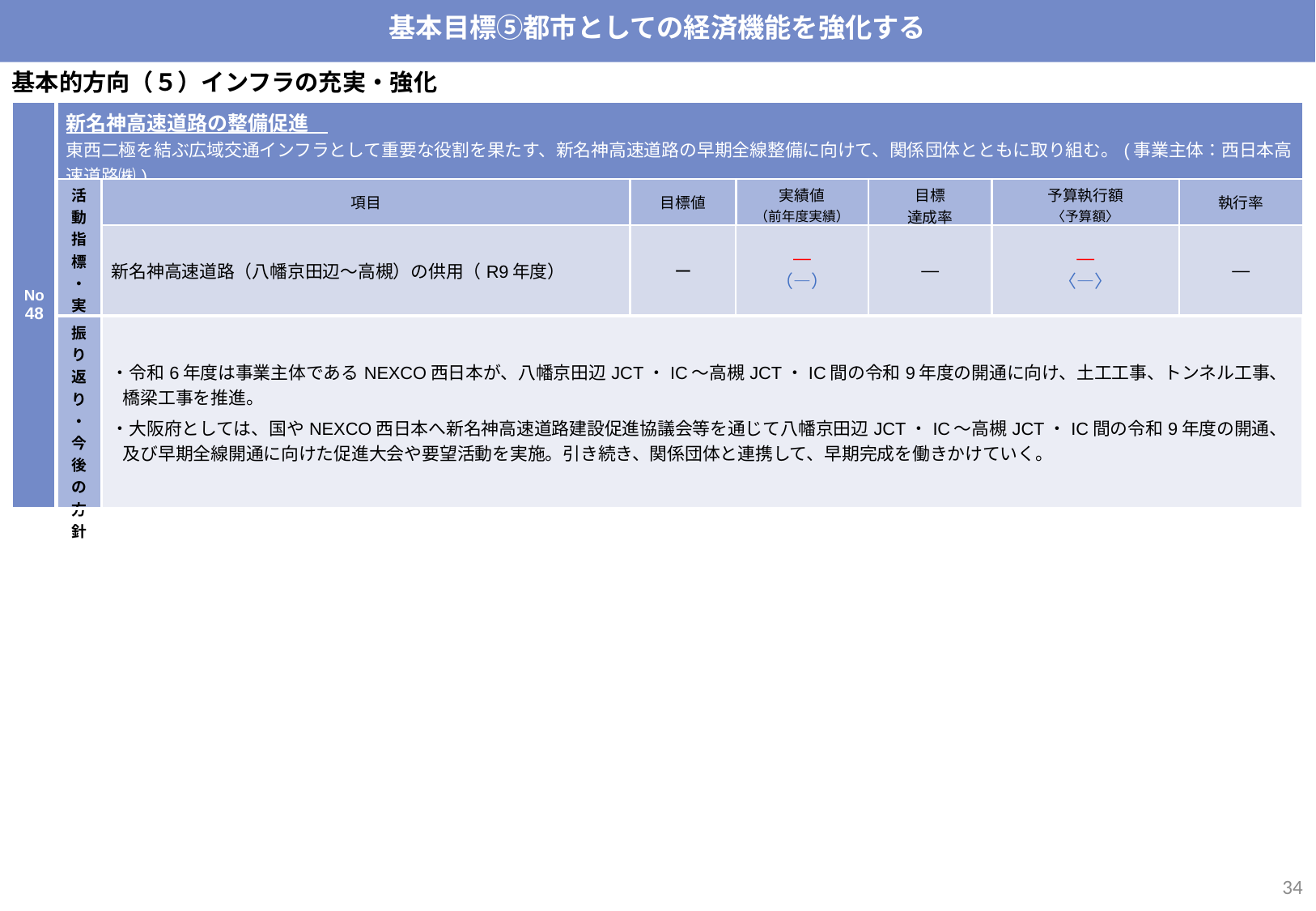

基本目標⑤都市としての経済機能を強化する
基本的方向（５）インフラの充実・強化
| No48 | 新名神高速道路の整備促進　 東西二極を結ぶ広域交通インフラとして重要な役割を果たす、新名神高速道路の早期全線整備に向けて、関係団体とともに取り組む。(事業主体：西日本高速道路㈱) |  |  |  |  | 東西二極を結ぶ広域交通インフラとして重要な役割を果たす、新名神高速道路の早期全線整備に向けて、関係団体とともに取り組む。(事業主体：西日本高速道路㈱) |  |
| --- | --- | --- | --- | --- | --- | --- | --- |
|  | 活動指標・ 実績 | 項目 | 目標値 | 実績値 （前年度実績） | 目標 達成率 | 予算執行額 〈予算額〉 | 執行率 |
|  |  | 新名神高速道路（八幡京田辺～高槻）の供用（R9年度） | ー | ― （―） | ― | ― 〈―〉 | ― |
|  | 振り返り・ 今後の方針 | ・令和6年度は事業主体であるNEXCO西日本が、八幡京田辺JCT・IC～高槻JCT・IC間の令和9年度の開通に向け、土工工事、トンネル工事、橋梁工事を推進。 ・大阪府としては、国やNEXCO西日本へ新名神高速道路建設促進協議会等を通じて八幡京田辺JCT・IC～高槻JCT・IC間の令和9年度の開通、及び早期全線開通に向けた促進大会や要望活動を実施。引き続き、関係団体と連携して、早期完成を働きかけていく。 |  |  |  |  |  |
34